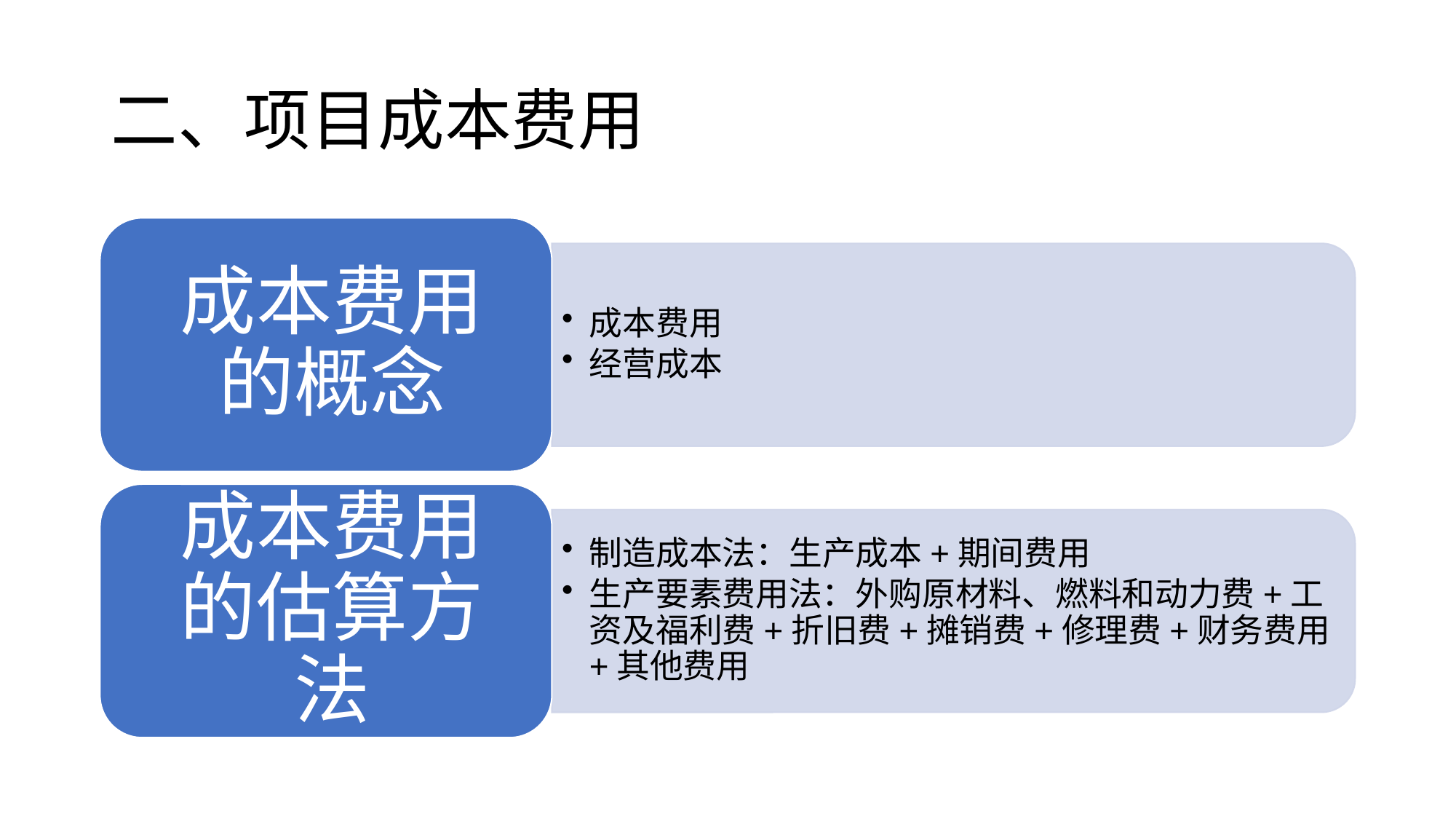

# 二、项目成本费用
成本费用
经营成本
成本费用的概念
制造成本法：生产成本+期间费用
生产要素费用法：外购原材料、燃料和动力费+工资及福利费+折旧费+摊销费+修理费+财务费用+其他费用
成本费用的估算方法